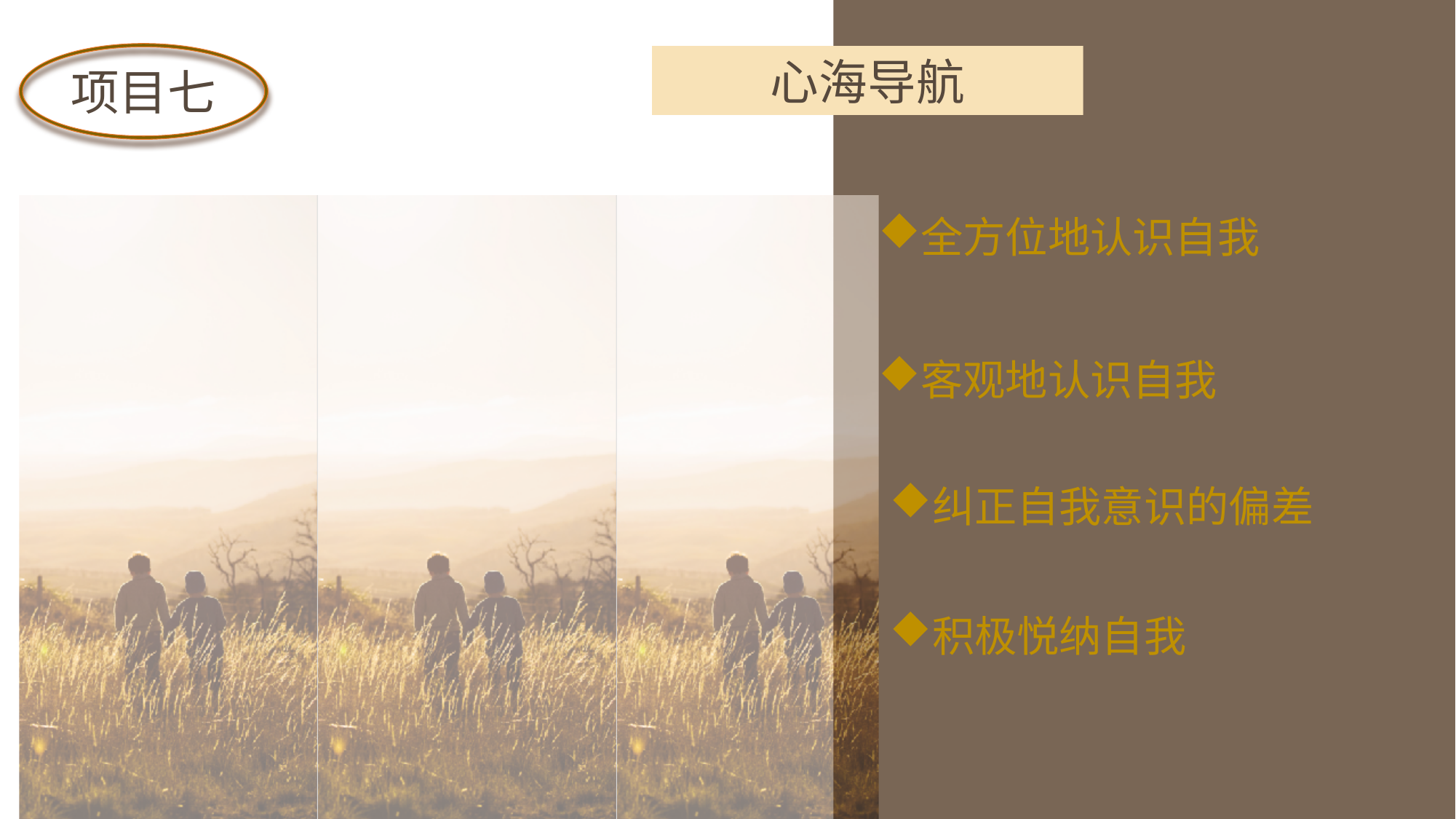

项目七
心海导航

全方位地认识自我
客观地认识自我
纠正自我意识的偏差
积极悦纳自我